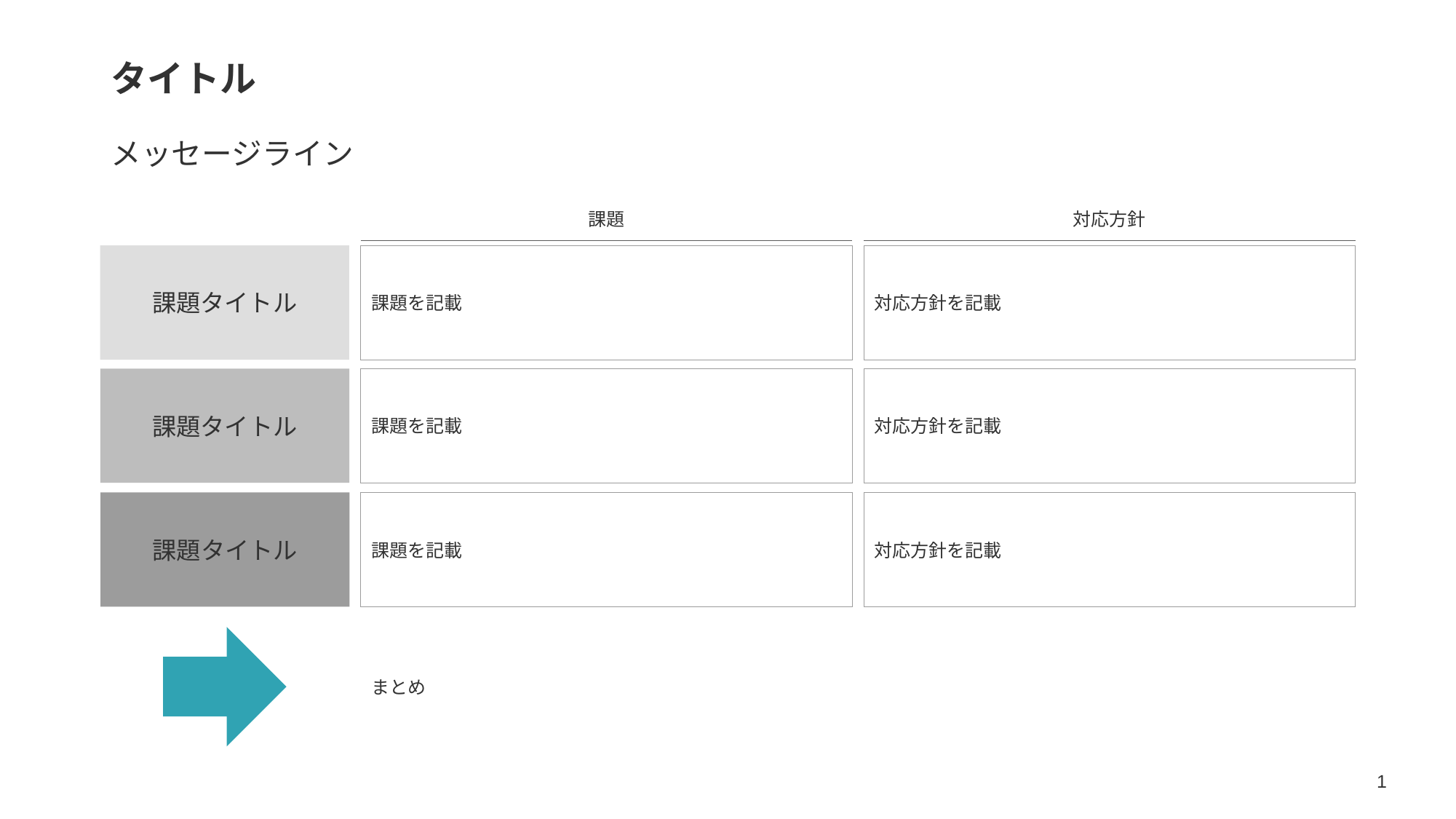

# タイトル
メッセージライン
課題
対応方針
課題を記載
対応方針を記載
課題タイトル
課題タイトル
課題を記載
対応方針を記載
課題タイトル
課題を記載
対応方針を記載

まとめ
1